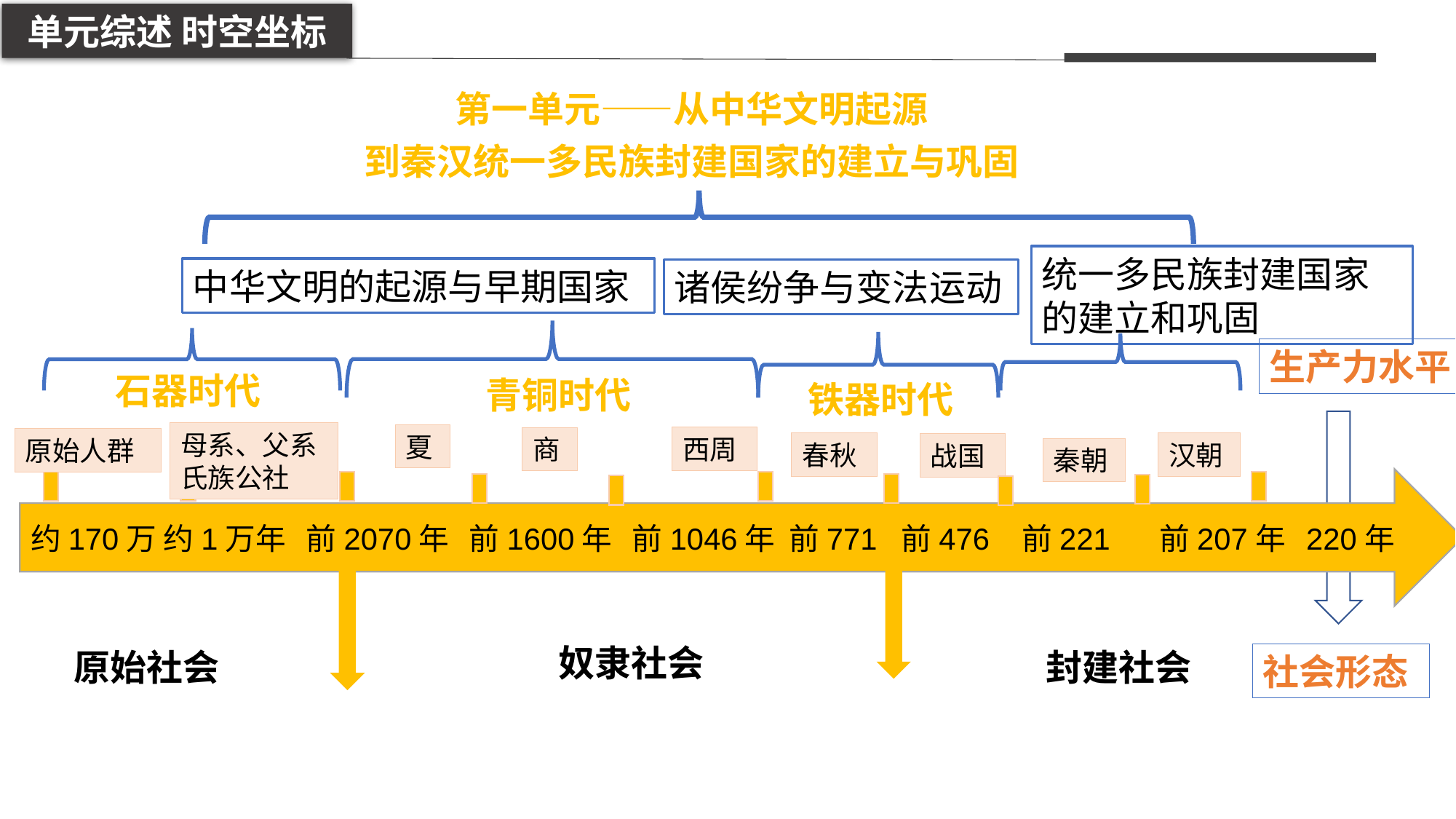

单元综述 时空坐标

第一单元——从中华文明起源
到秦汉统一多民族封建国家的建立与巩固

统一多民族封建国家的建立和巩固
中华文明的起源与早期国家
诸侯纷争与变法运动
生产力水平
石器时代
青铜时代
铁器时代
母系、父系氏族公社
夏
西周
商
原始人群
汉朝
春秋
战国
秦朝
约170万 约1万年   前2070年   前1600年   前1046年  前771  前476   前221     前207年  220年

奴隶社会
封建社会
原始社会
社会形态